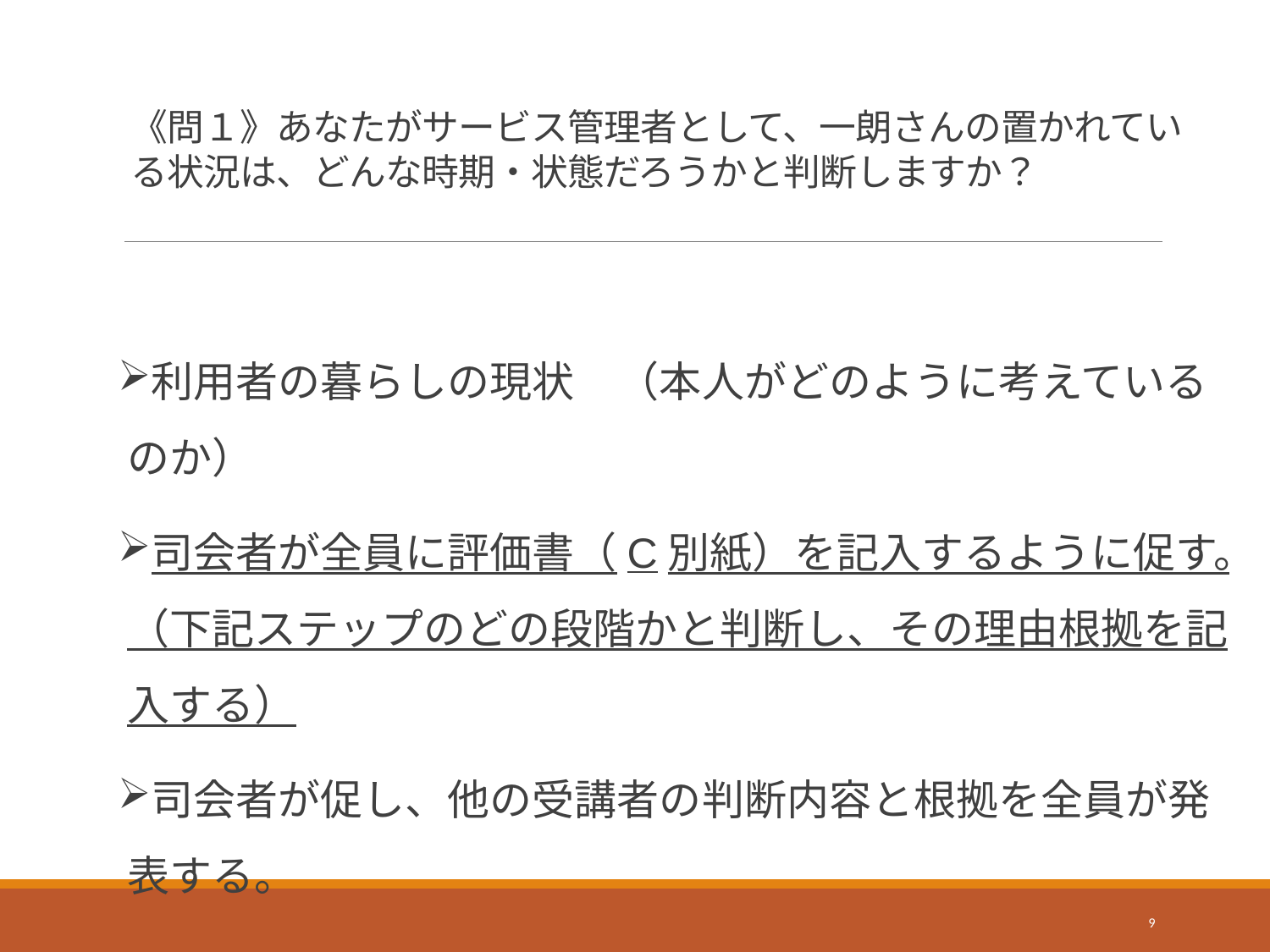

# 《問１》あなたがサービス管理者として、一朗さんの置かれている状況は、どんな時期・状態だろうかと判断しますか？
利用者の暮らしの現状　（本人がどのように考えているのか）
司会者が全員に評価書（C別紙）を記入するように促す。（下記ステップのどの段階かと判断し、その理由根拠を記入する）
司会者が促し、他の受講者の判断内容と根拠を全員が発表する。

9